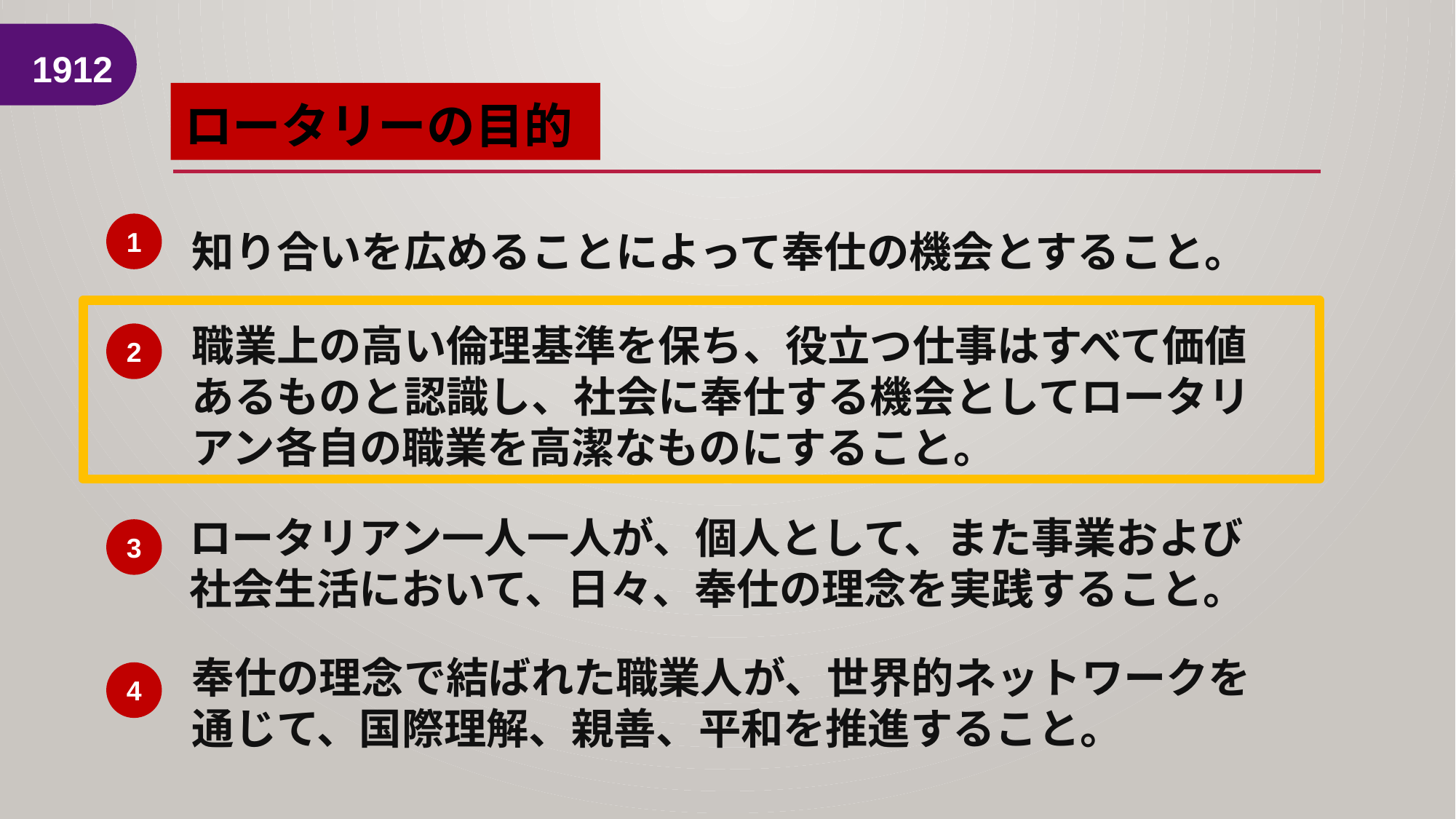

1912

# ロータリーの目的
知り合いを広めることによって奉仕の機会とすること。

1

職業上の高い倫理基準を保ち、役立つ仕事はすべて価値あるものと認識し、社会に奉仕する機会としてロータリアン各自の職業を高潔なものにすること。

2
ロータリアン一人一人が、個人として、また事業および社会生活において、日々、奉仕の理念を実践すること。

3
奉仕の理念で結ばれた職業人が、世界的ネットワークを通じて、国際理解、親善、平和を推進すること。

4